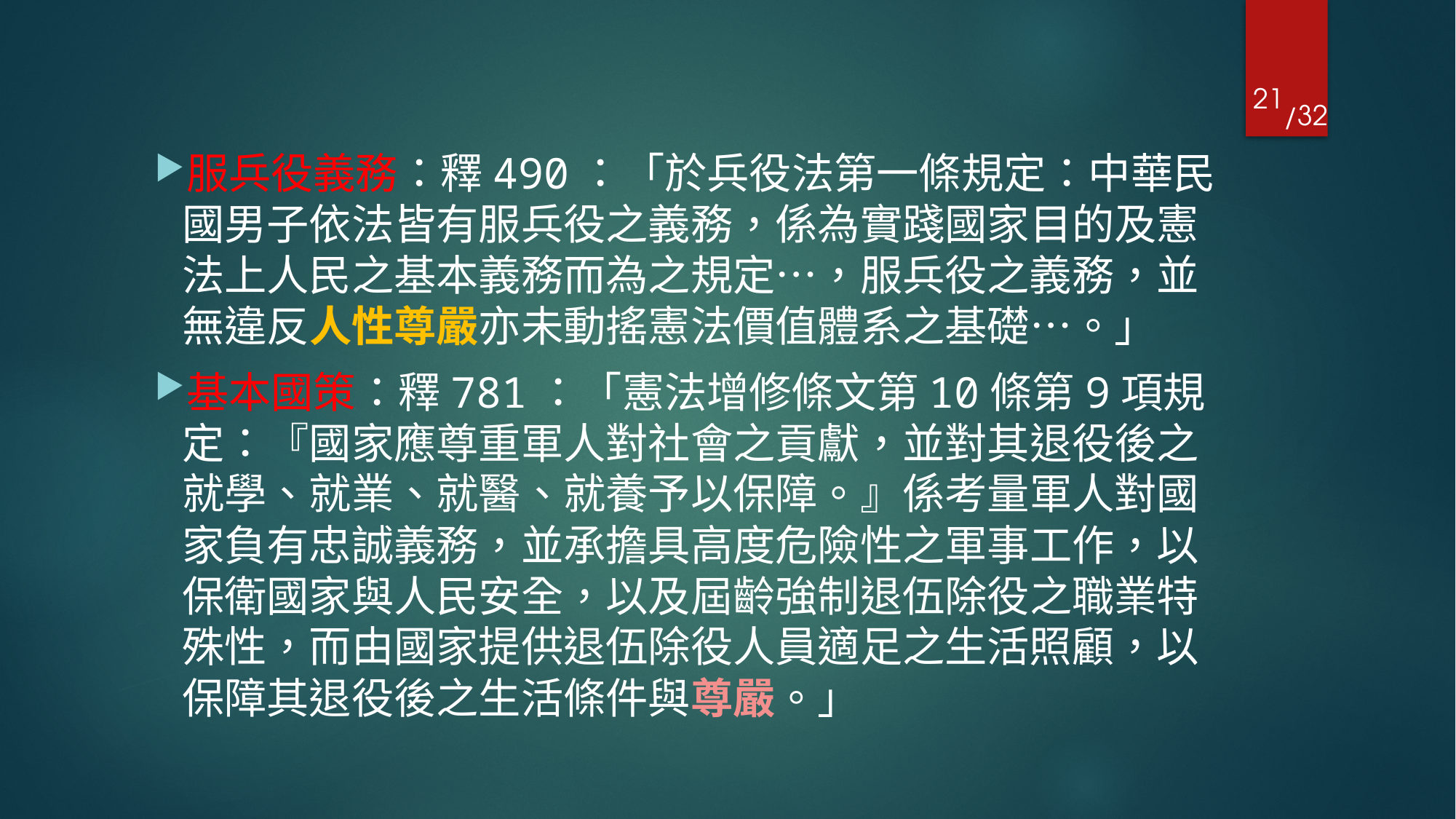

21
服兵役義務：釋490：「於兵役法第一條規定：中華民國男子依法皆有服兵役之義務，係為實踐國家目的及憲法上人民之基本義務而為之規定…，服兵役之義務，並無違反人性尊嚴亦未動搖憲法價值體系之基礎…。」
基本國策：釋781：「憲法增修條文第10條第9項規定：『國家應尊重軍人對社會之貢獻，並對其退役後之就學、就業、就醫、就養予以保障。』係考量軍人對國家負有忠誠義務，並承擔具高度危險性之軍事工作，以保衛國家與人民安全，以及屆齡強制退伍除役之職業特殊性，而由國家提供退伍除役人員適足之生活照顧，以保障其退役後之生活條件與尊嚴。」